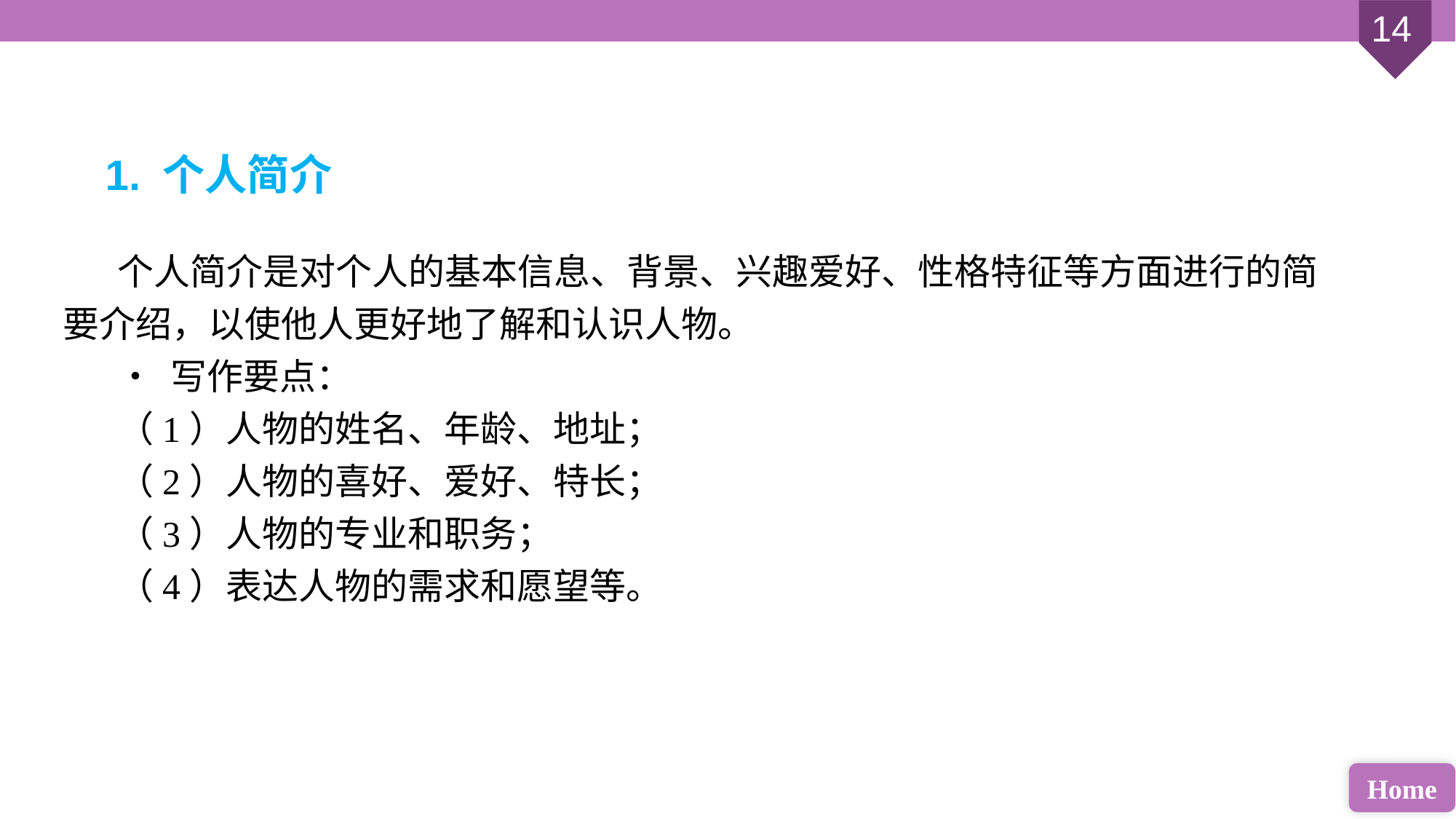

1. 个人简介

个人简介是对个人的基本信息、背景、兴趣爱好、性格特征等方面进行的简要介绍，以使他人更好地了解和认识人物。
• 写作要点：
（1）人物的姓名、年龄、地址；
（2）人物的喜好、爱好、特长；
（3）人物的专业和职务；
（4）表达人物的需求和愿望等。